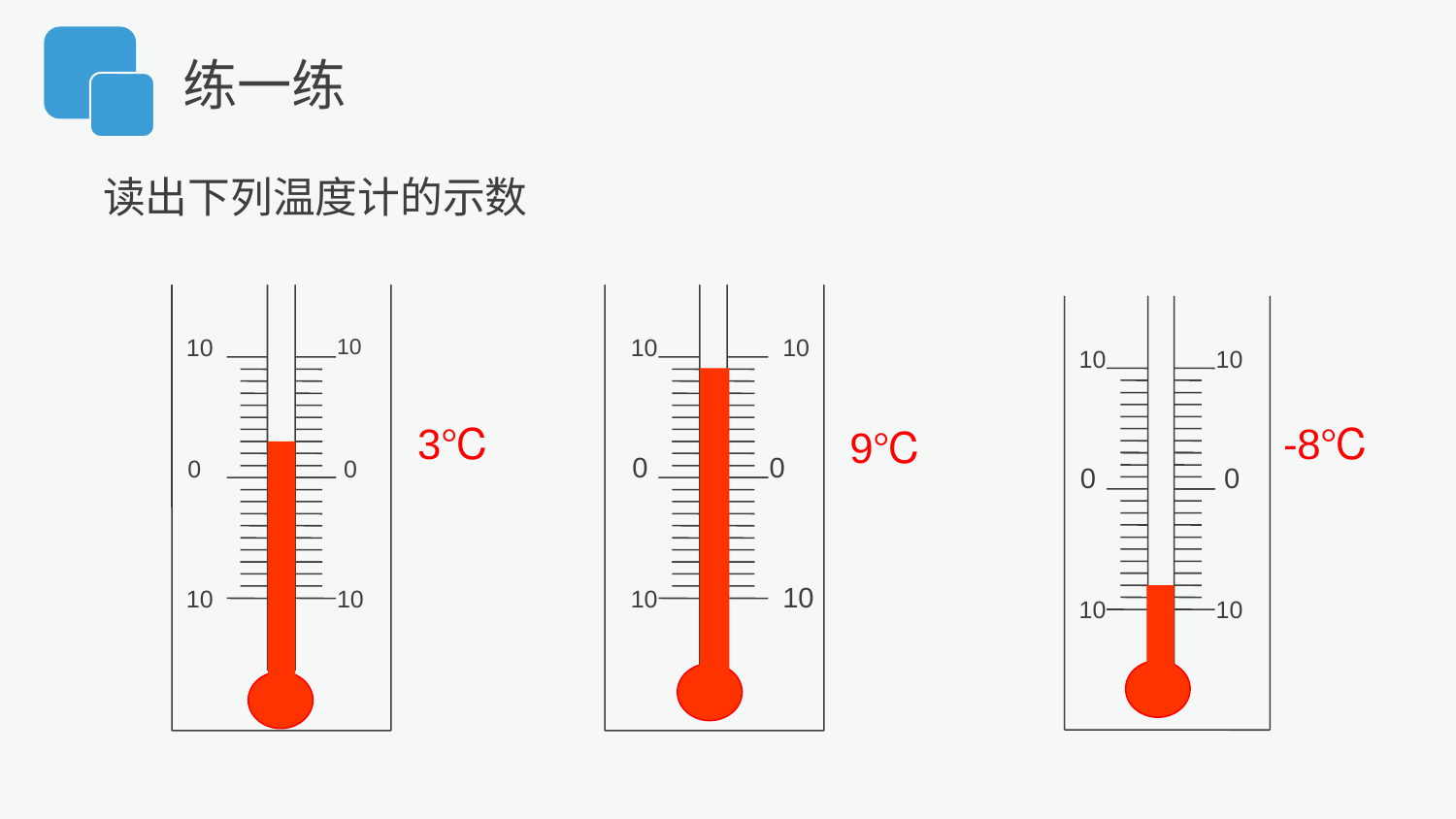

练一练
读出下列温度计的示数

10
10
10
10
10
10

0
0
0
 0

0
 0

10

10
10
10

10
10

3℃
-8℃
9℃